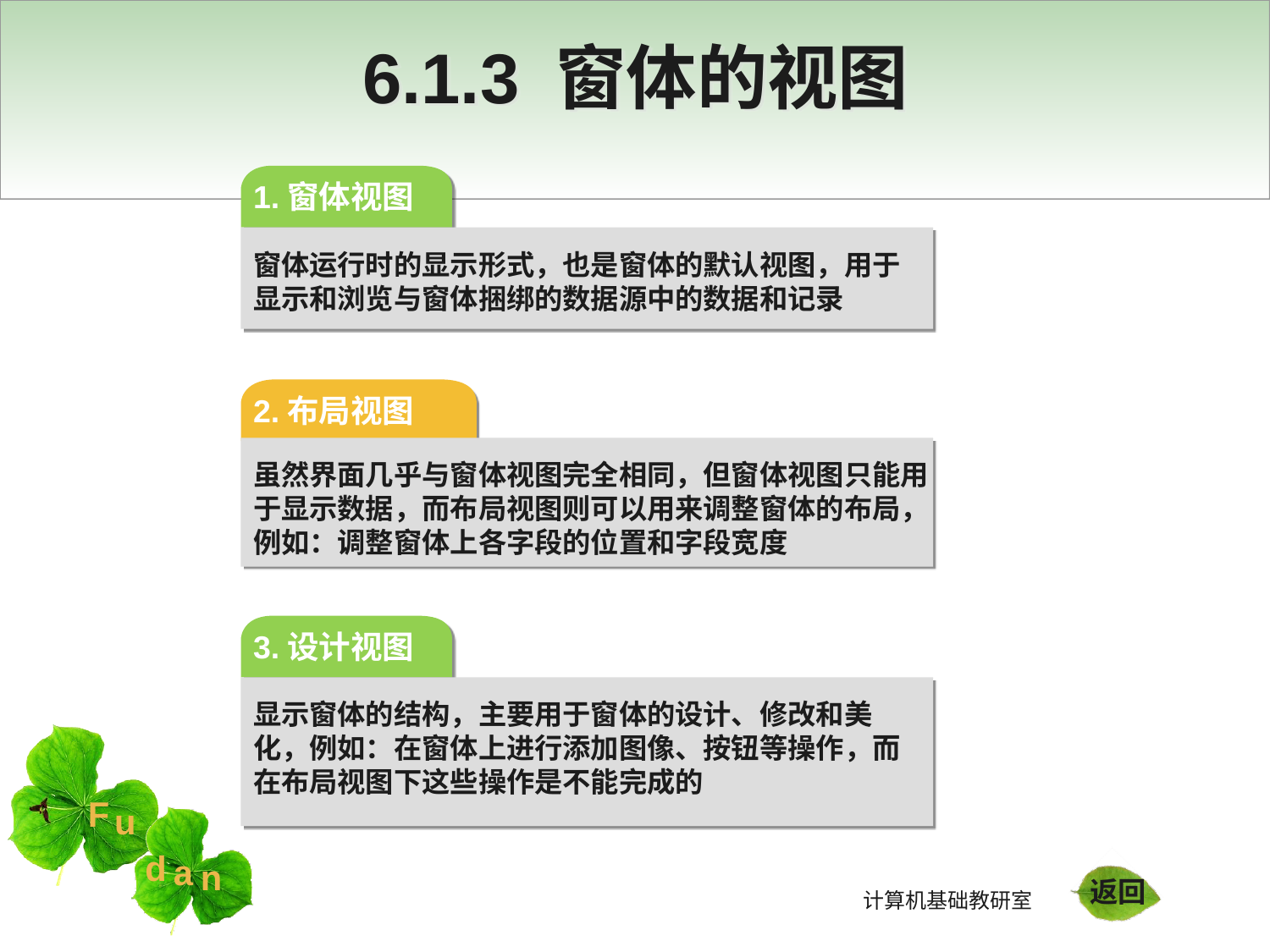

# 6.1.3 窗体的视图

1.窗体视图

窗体运行时的显示形式，也是窗体的默认视图，用于显示和浏览与窗体捆绑的数据源中的数据和记录

2.布局视图

虽然界面几乎与窗体视图完全相同，但窗体视图只能用于显示数据，而布局视图则可以用来调整窗体的布局，例如：调整窗体上各字段的位置和字段宽度

3.设计视图

显示窗体的结构，主要用于窗体的设计、修改和美化，例如：在窗体上进行添加图像、按钮等操作，而在布局视图下这些操作是不能完成的
返回